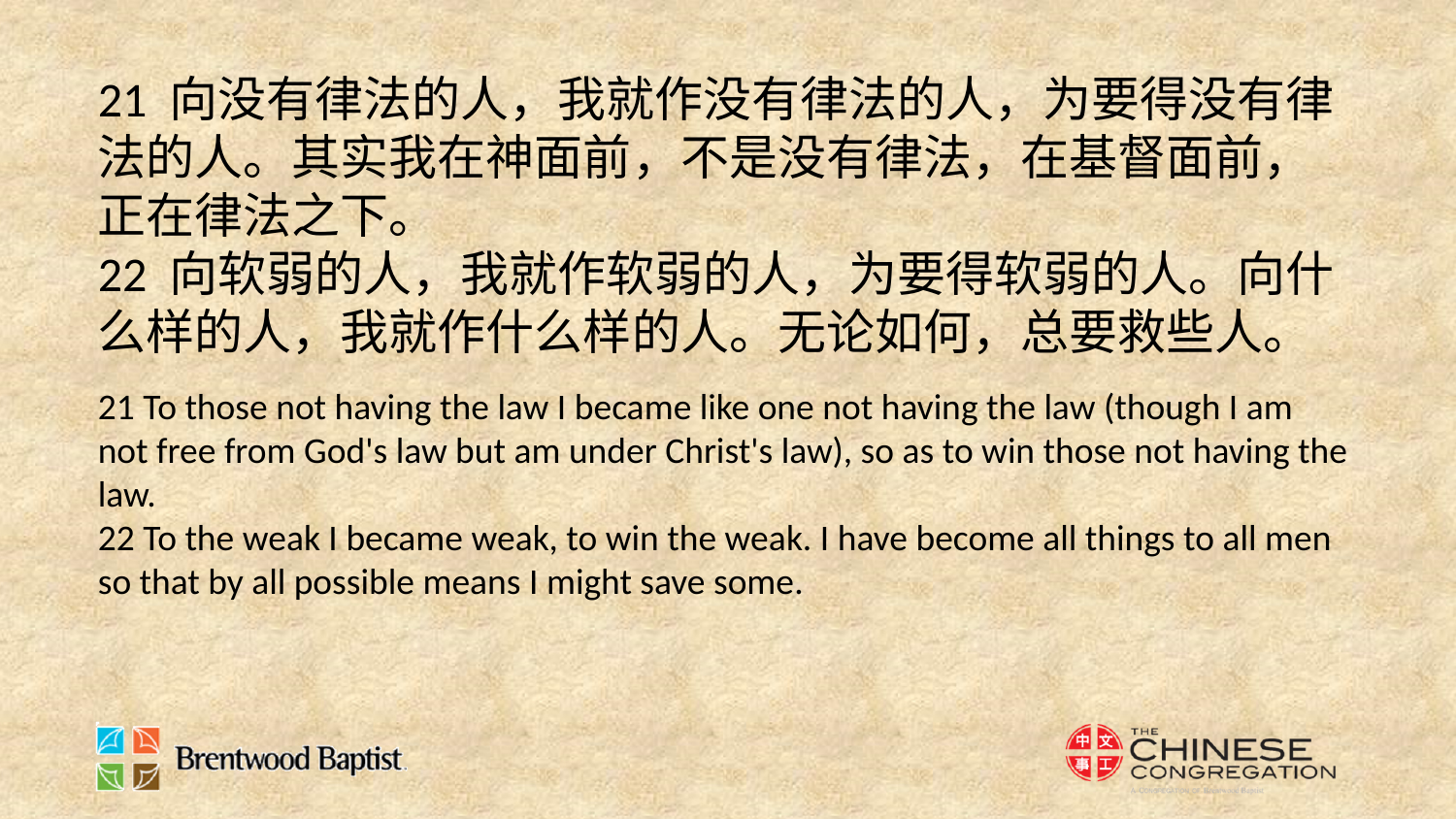

21 向没有律法的人，我就作没有律法的人，为要得没有律法的人。其实我在神面前，不是没有律法，在基督面前，正在律法之下。
22 向软弱的人，我就作软弱的人，为要得软弱的人。向什么样的人，我就作什么样的人。无论如何，总要救些人。

21 To those not having the law I became like one not having the law (though I am not free from God's law but am under Christ's law), so as to win those not having the law.
22 To the weak I became weak, to win the weak. I have become all things to all men so that by all possible means I might save some.